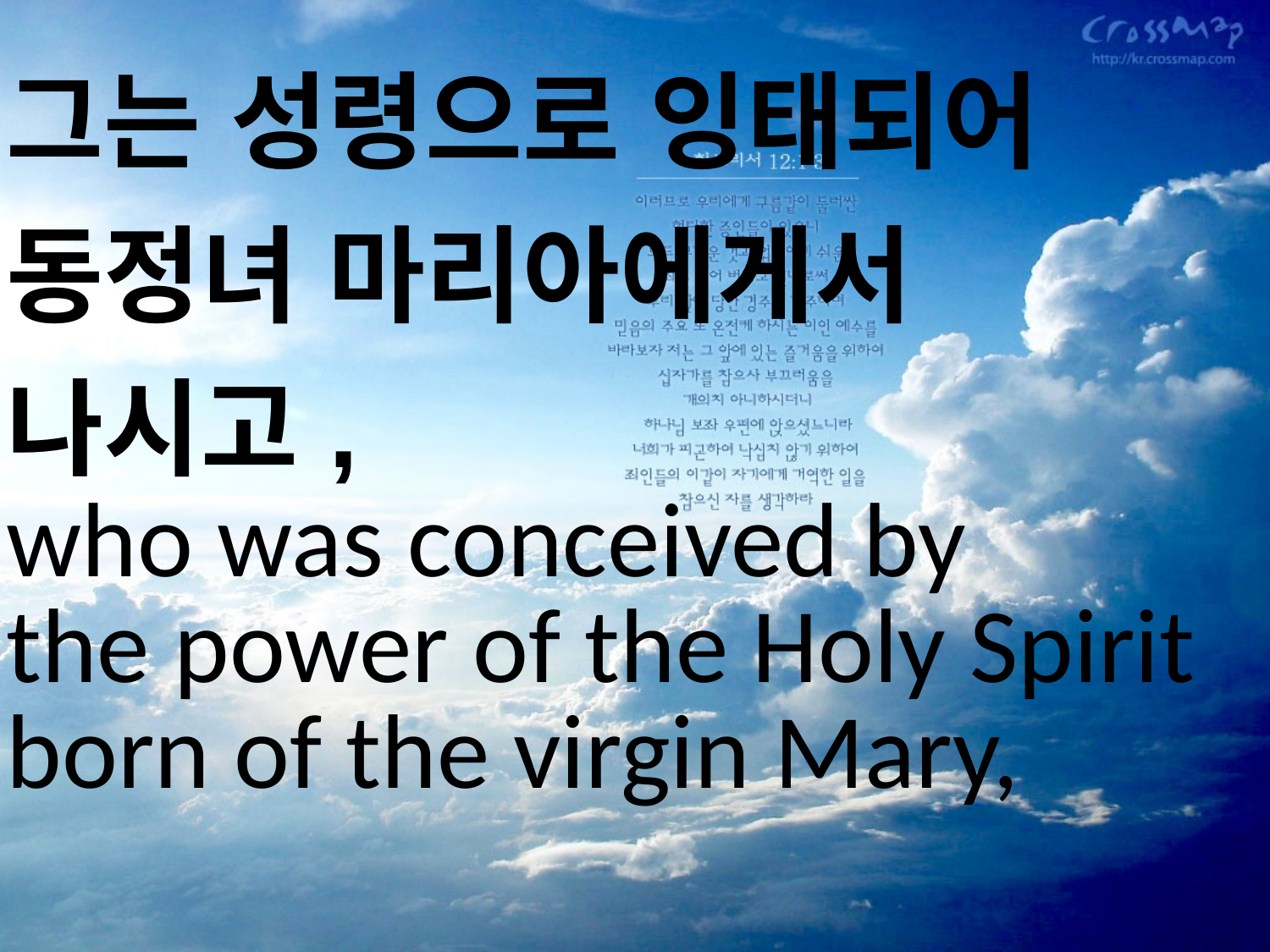

그는 성령으로 잉태되어
동정녀 마리아에게서
나시고,
who was conceived by
the power of the Holy Spirit
born of the virgin Mary,